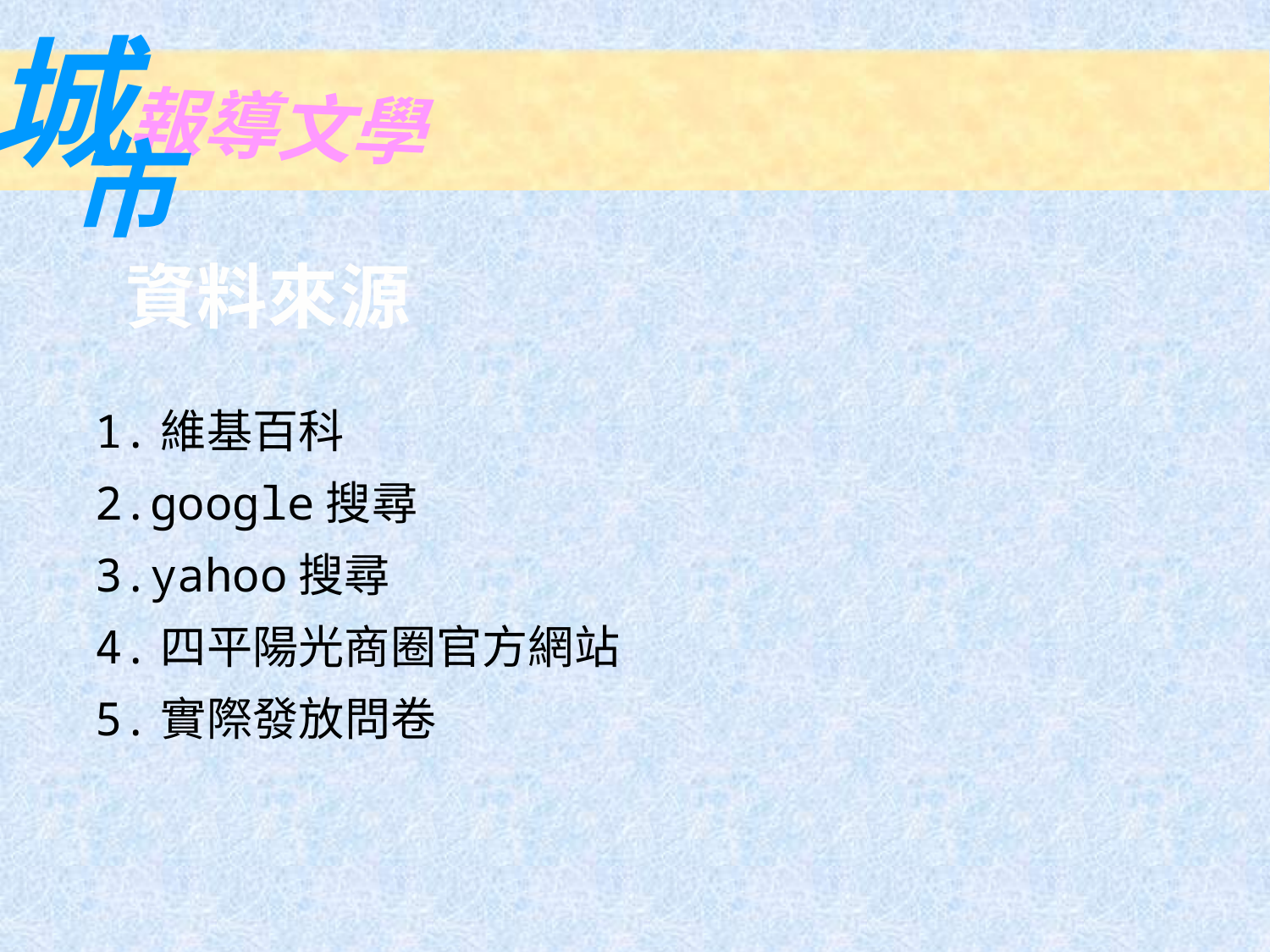

城

報導文學
市
資料來源
1.維基百科

2.google搜尋

3.yahoo搜尋

4.四平陽光商圈官方網站

5.實際發放問卷